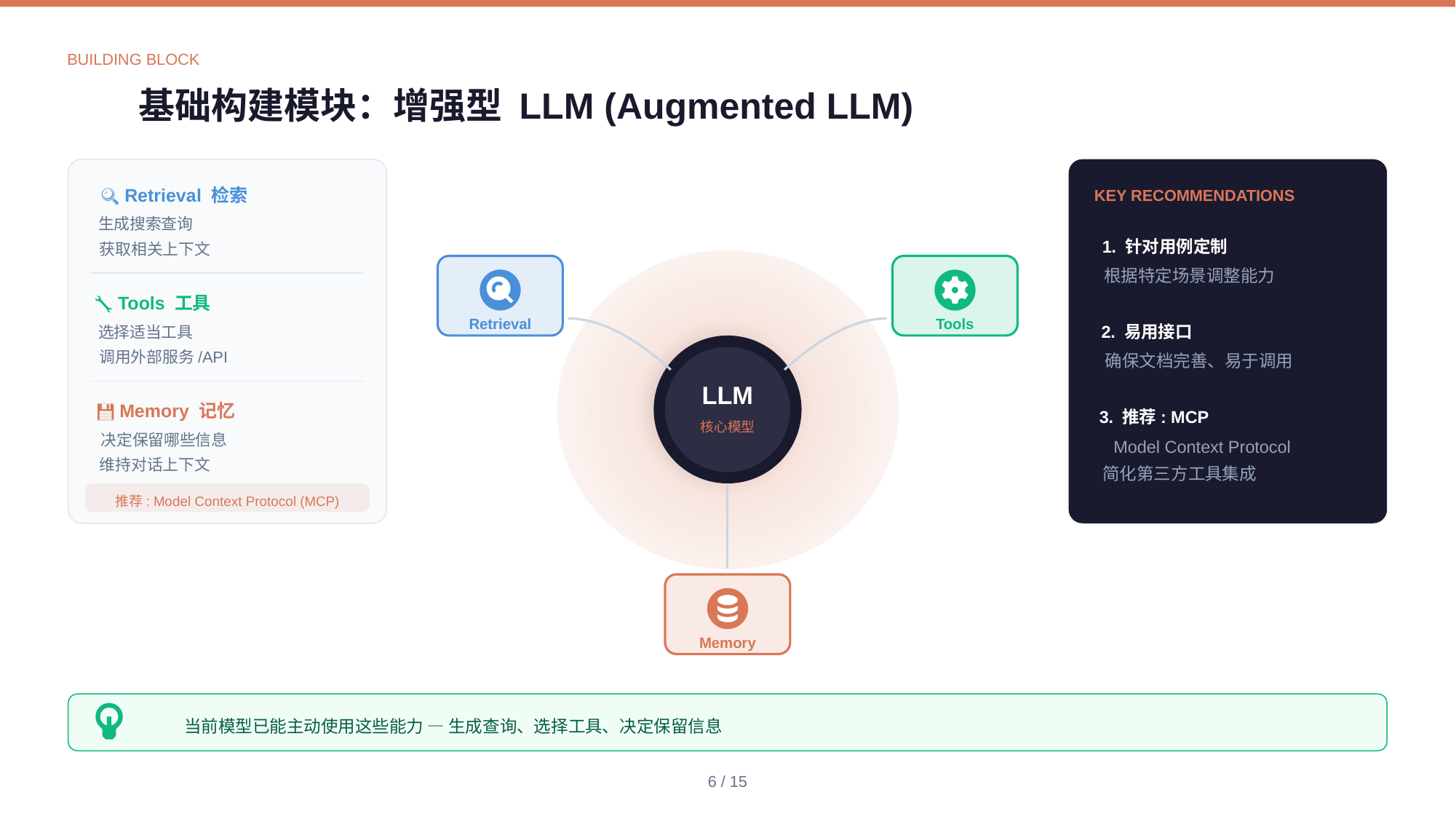

BUILDING BLOCK
基础构建模块：增强型 LLM (Augmented LLM)

🔍 Retrieval 检索
生成搜索查询
获取相关上下文

🔧 Tools 工具
选择适当工具
调用外部服务/API

💾 Memory 记忆
决定保留哪些信息
维持对话上下文

推荐: Model Context Protocol (MCP)

KEY RECOMMENDATIONS
1. 针对用例定制
根据特定场景调整能力
2. 易用接口
确保文档完善、易于调用
3. 推荐: MCP
Model Context Protocol
简化第三方工具集成

Retrieval

Tools

LLM
核心模型

Memory

当前模型已能主动使用这些能力 — 生成查询、选择工具、决定保留信息
6 / 15